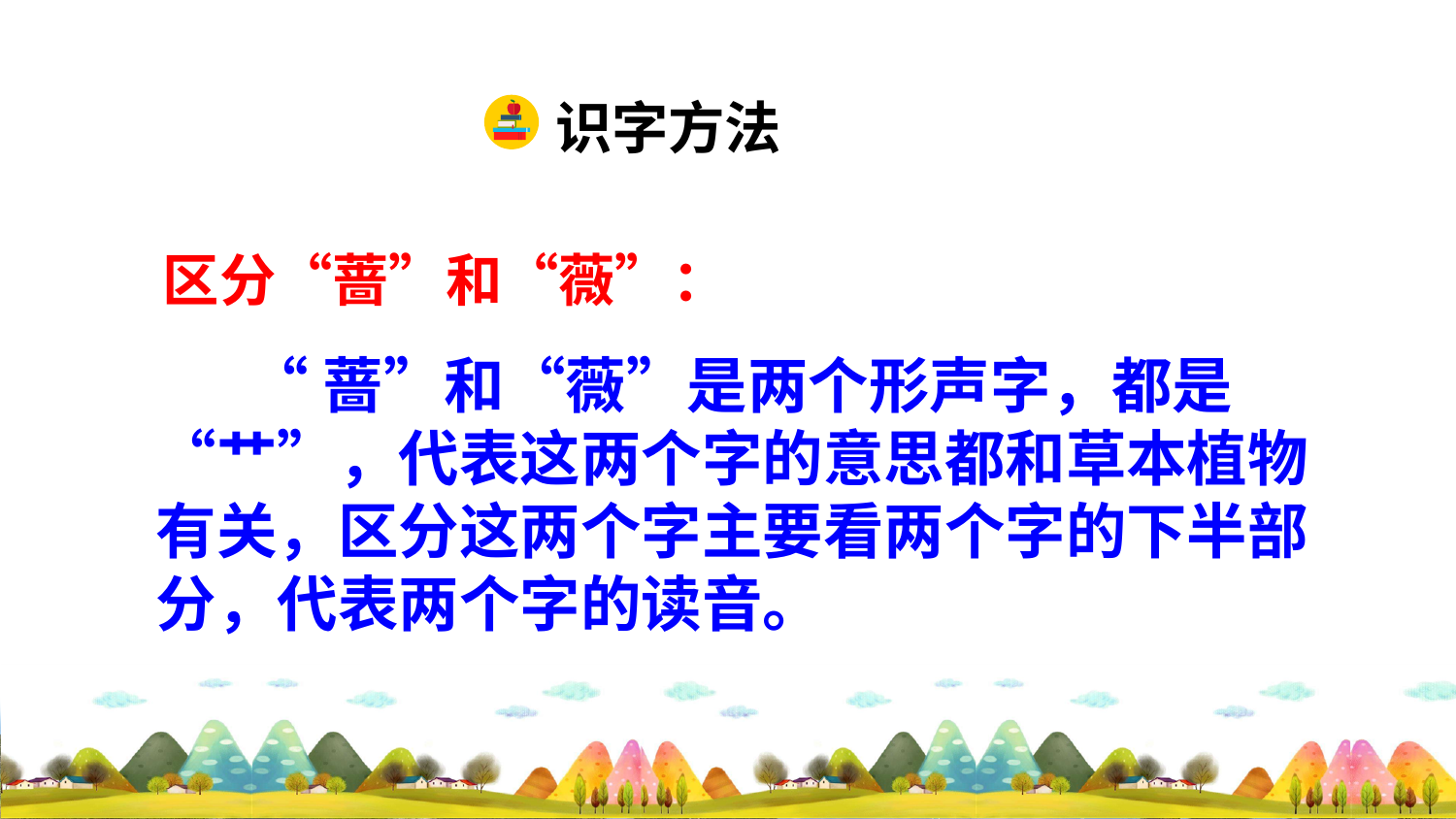

识字方法

区分“蔷”和“薇”：
    “蔷”和“薇”是两个形声字，都是“艹”，代表这两个字的意思都和草本植物有关，区分这两个字主要看两个字的下半部分，代表两个字的读音。